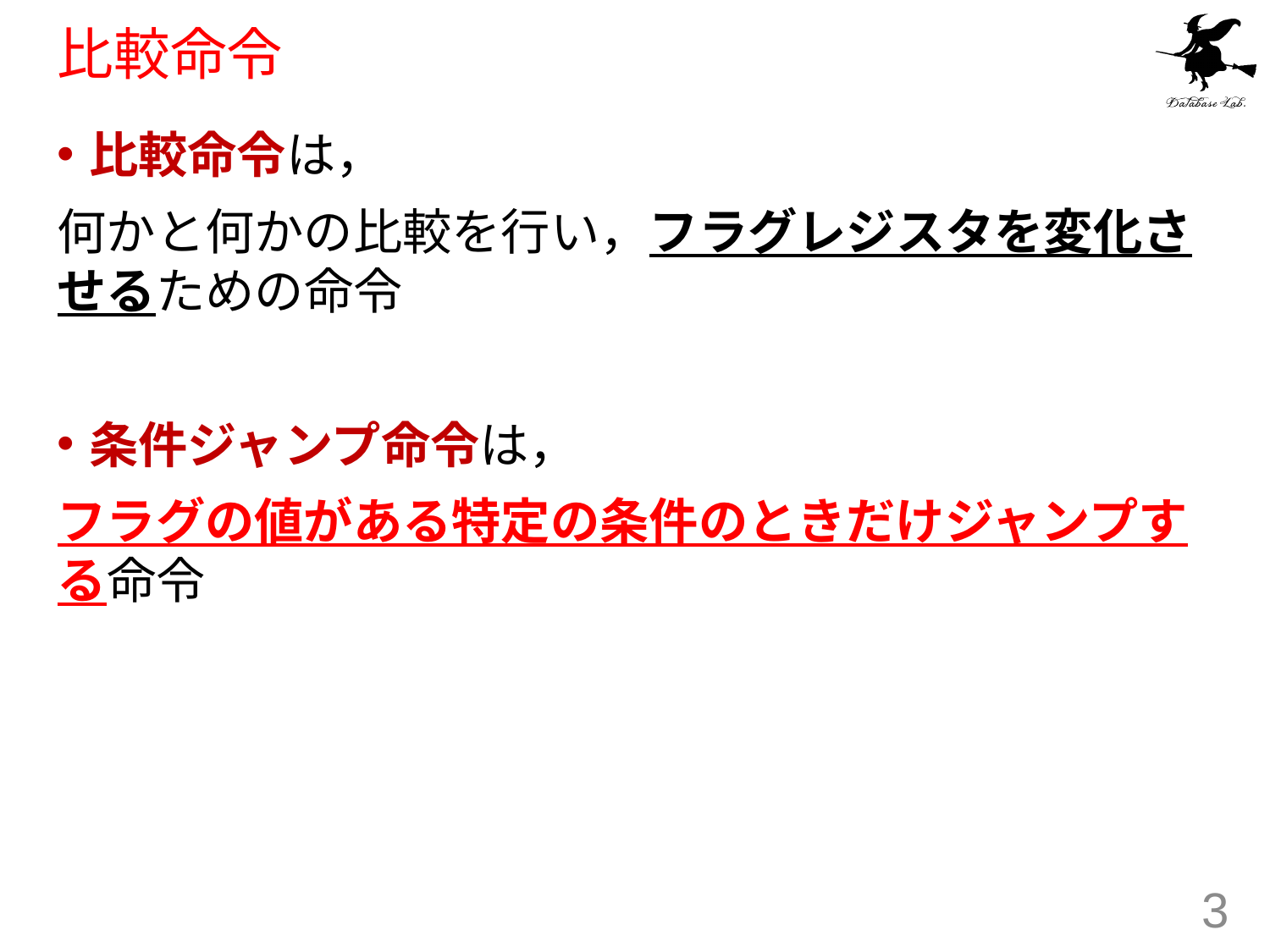

# 比較命令
比較命令は，
何かと何かの比較を行い，フラグレジスタを変化させるための命令

条件ジャンプ命令は，
フラグの値がある特定の条件のときだけジャンプする命令

3